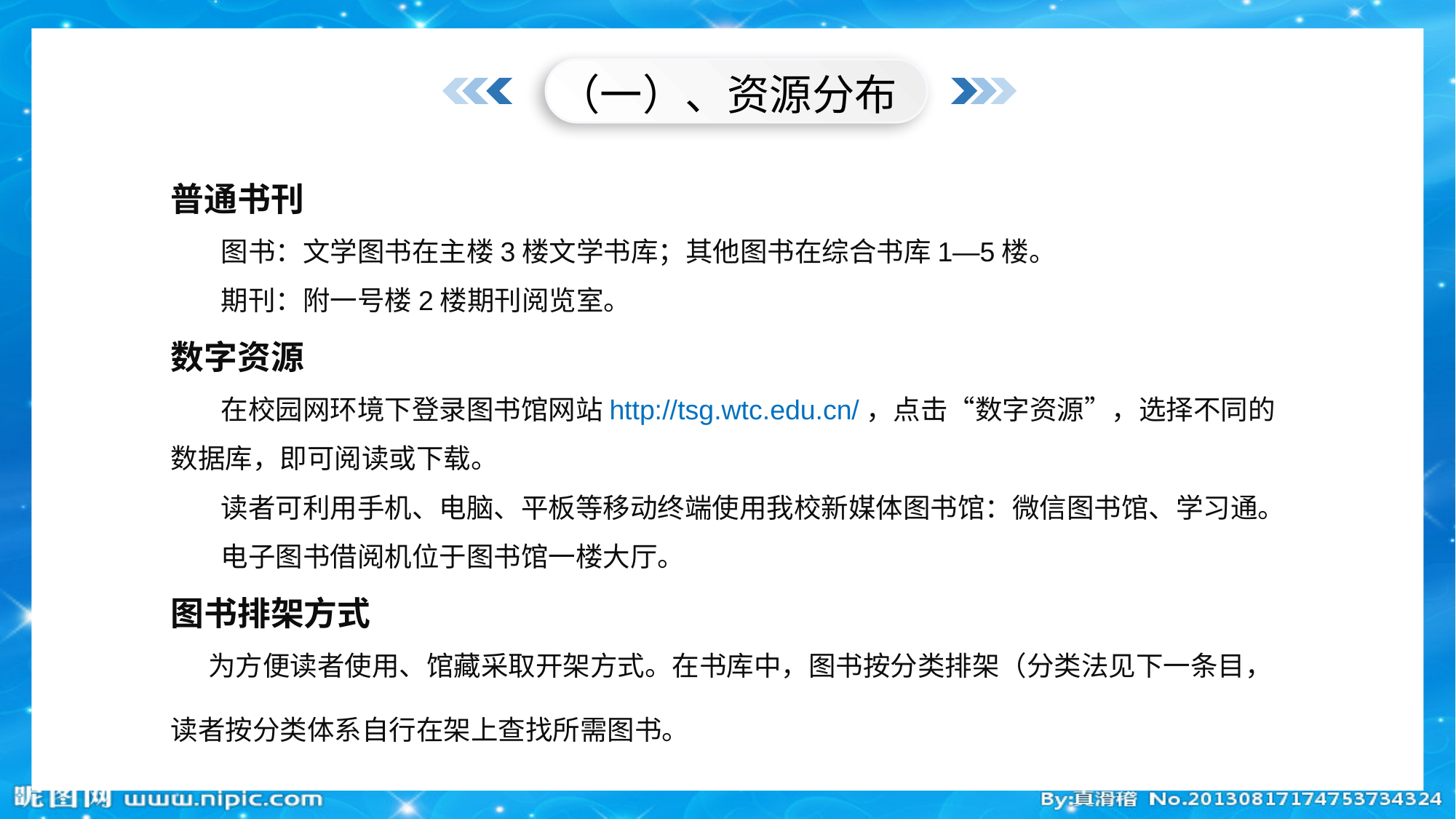

（一）、资源分布

普通书刊
       图书：文学图书在主楼3楼文学书库；其他图书在综合书库1—5楼。
       期刊：附一号楼2楼期刊阅览室。
数字资源
       在校园网环境下登录图书馆网站http://tsg.wtc.edu.cn/，点击“数字资源”，选择不同的数据库，即可阅读或下载。
       读者可利用手机、电脑、平板等移动终端使用我校新媒体图书馆：微信图书馆、学习通。
       电子图书借阅机位于图书馆一楼大厅。
图书排架方式
     为方便读者使用、馆藏采取开架方式。在书库中，图书按分类排架（分类法见下一条目，读者按分类体系自行在架上查找所需图书。